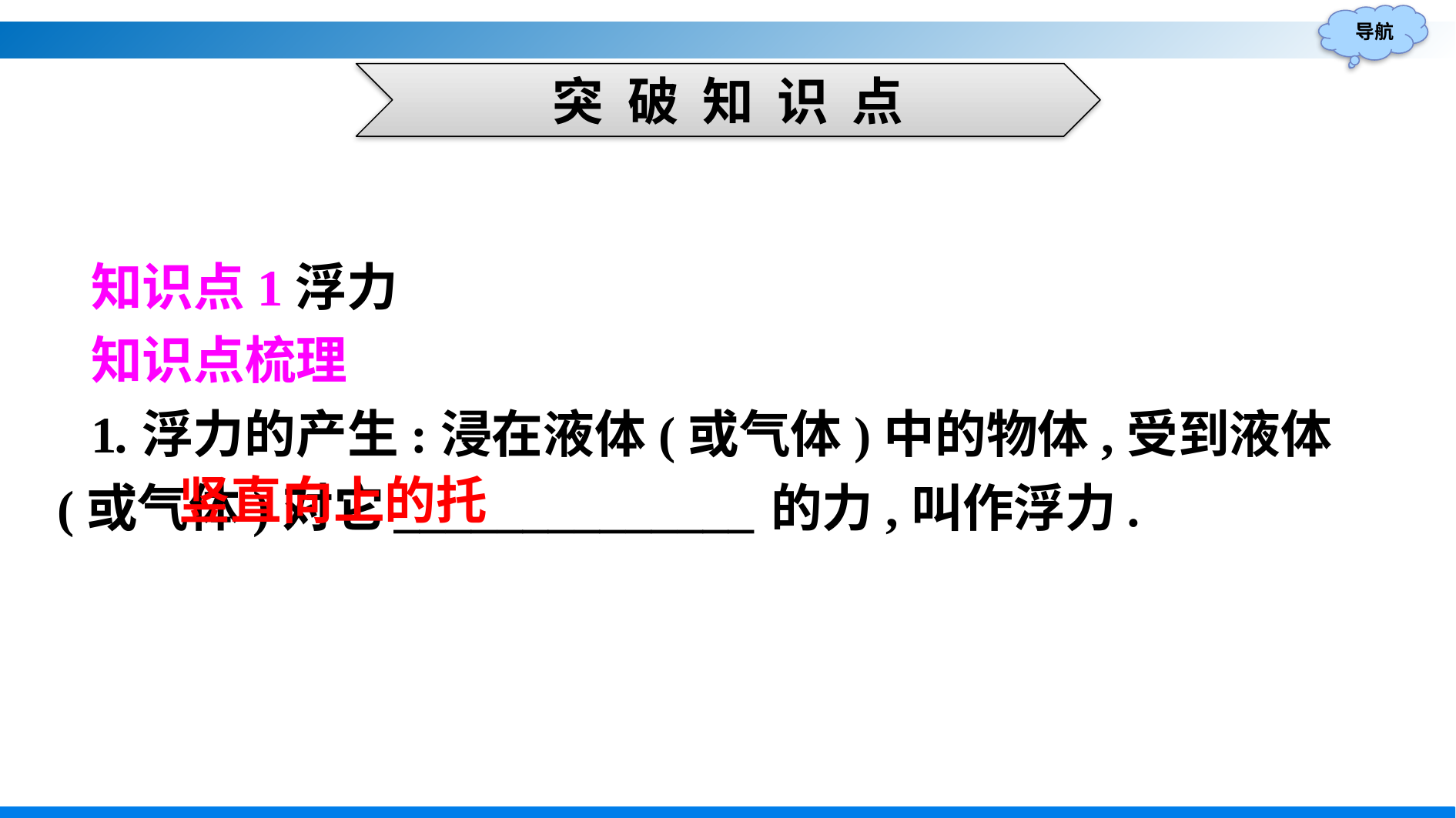

突  破  知  识  点
知识点1浮力
知识点梳理
1.浮力的产生:浸在液体(或气体)中的物体,受到液体(或气体)对它______________的力,叫作浮力.
竖直向上的托